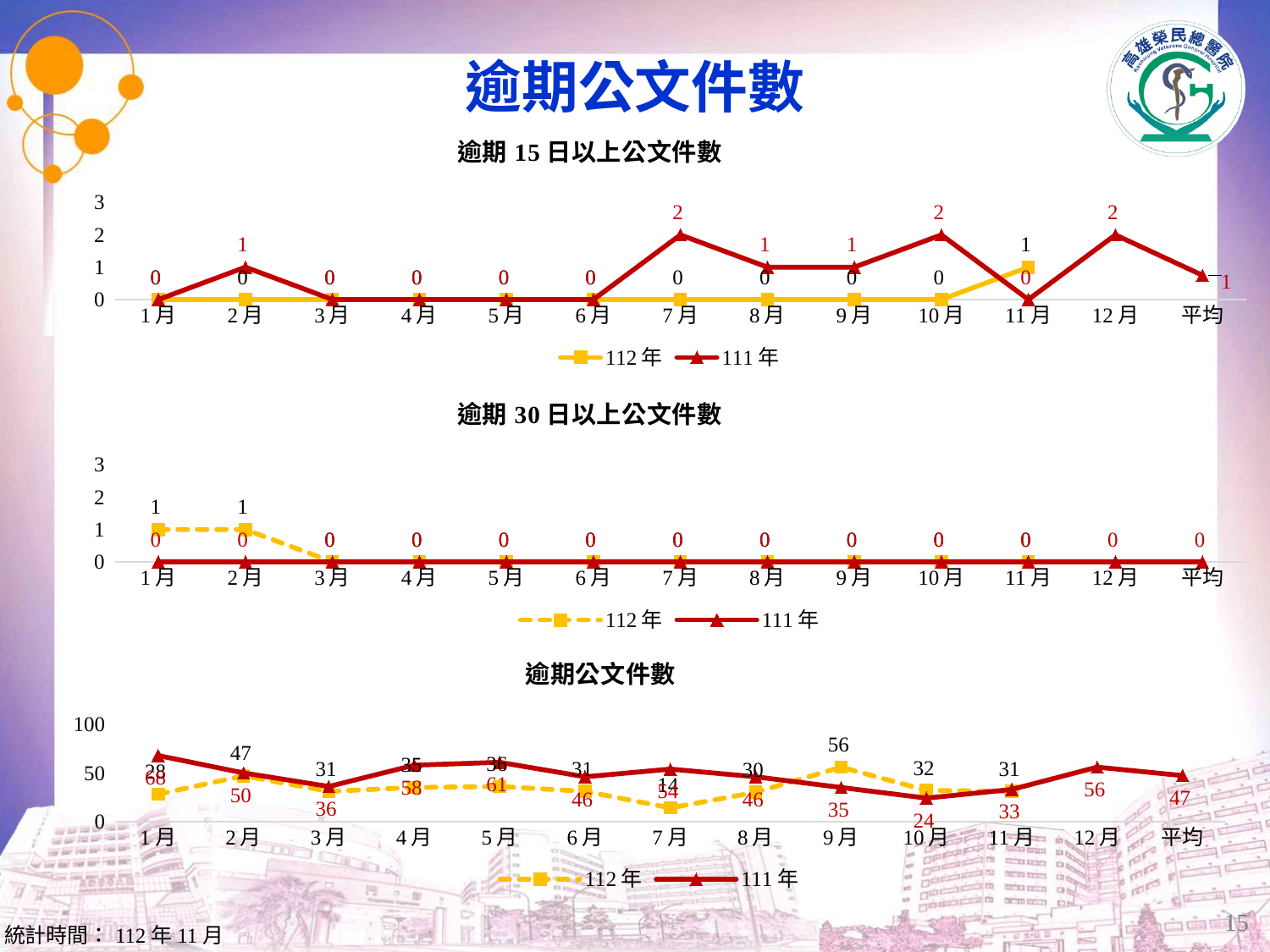

# 逾期公文件數

### Chart: 逾期15日以上公文件數

| Category |  |  |
|---|---|---|
| 1月 | 0.0 | 0.0 |
| 2月 | 0.0 | 1.0 |
| 3月 | 0.0 | 0.0 |
| 4月 | 0.0 | 0.0 |
| 5月 | 0.0 | 0.0 |
| 6月 | 0.0 | 0.0 |
| 7月 | 0.0 | 2.0 |
| 8月 | 0.0 | 1.0 |
| 9月 | 0.0 | 1.0 |
| 10月 | 0.0 | 2.0 |
| 11月 | 1.0 | 0.0 |
| 12月 | None | 2.0 |
| 平均 | None | 0.7500000000000001 |

[unsupported chart]

### Chart: 逾期公文件數

| Category |  |  |
|---|---|---|
| 1月 | 28.0 | 68.0 |
| 2月 | 47.0 | 50.0 |
| 3月 | 31.0 | 36.0 |
| 4月 | 35.0 | 58.0 |
| 5月 | 36.0 | 61.0 |
| 6月 | 31.0 | 46.0 |
| 7月 | 14.0 | 54.0 |
| 8月 | 30.0 | 46.0 |
| 9月 | 56.0 | 35.0 |
| 10月 | 32.0 | 24.0 |
| 11月 | 31.0 | 33.0 |
| 12月 | None | 56.0 |
| 平均 | None | 47.25 |
15
統計時間：112年11月